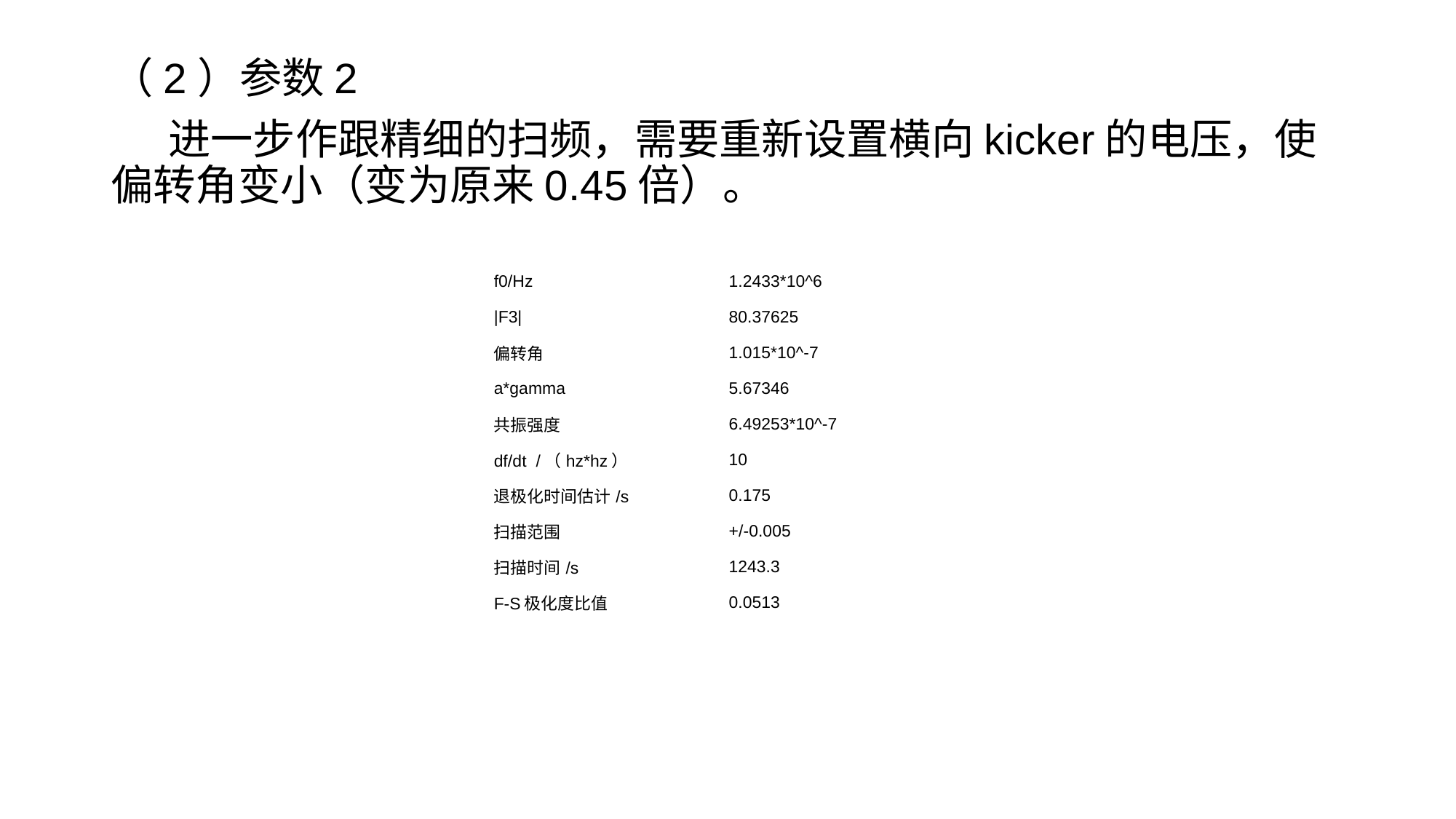

（2）参数2
     进一步作跟精细的扫频，需要重新设置横向kicker的电压，使偏转角变小（变为原来0.45倍）。
| f0/Hz | 1.2433\*10^6 |
| --- | --- |
| |F3| | 80.37625 |
| 偏转角 | 1.015\*10^-7 |
| a\*gamma | 5.67346 |
| 共振强度 | 6.49253\*10^-7 |
| df/dt /（hz\*hz） | 10 |
| 退极化时间估计/s | 0.175 |
| 扫描范围 | +/-0.005 |
| 扫描时间/s | 1243.3 |
| F-S极化度比值 | 0.0513 |